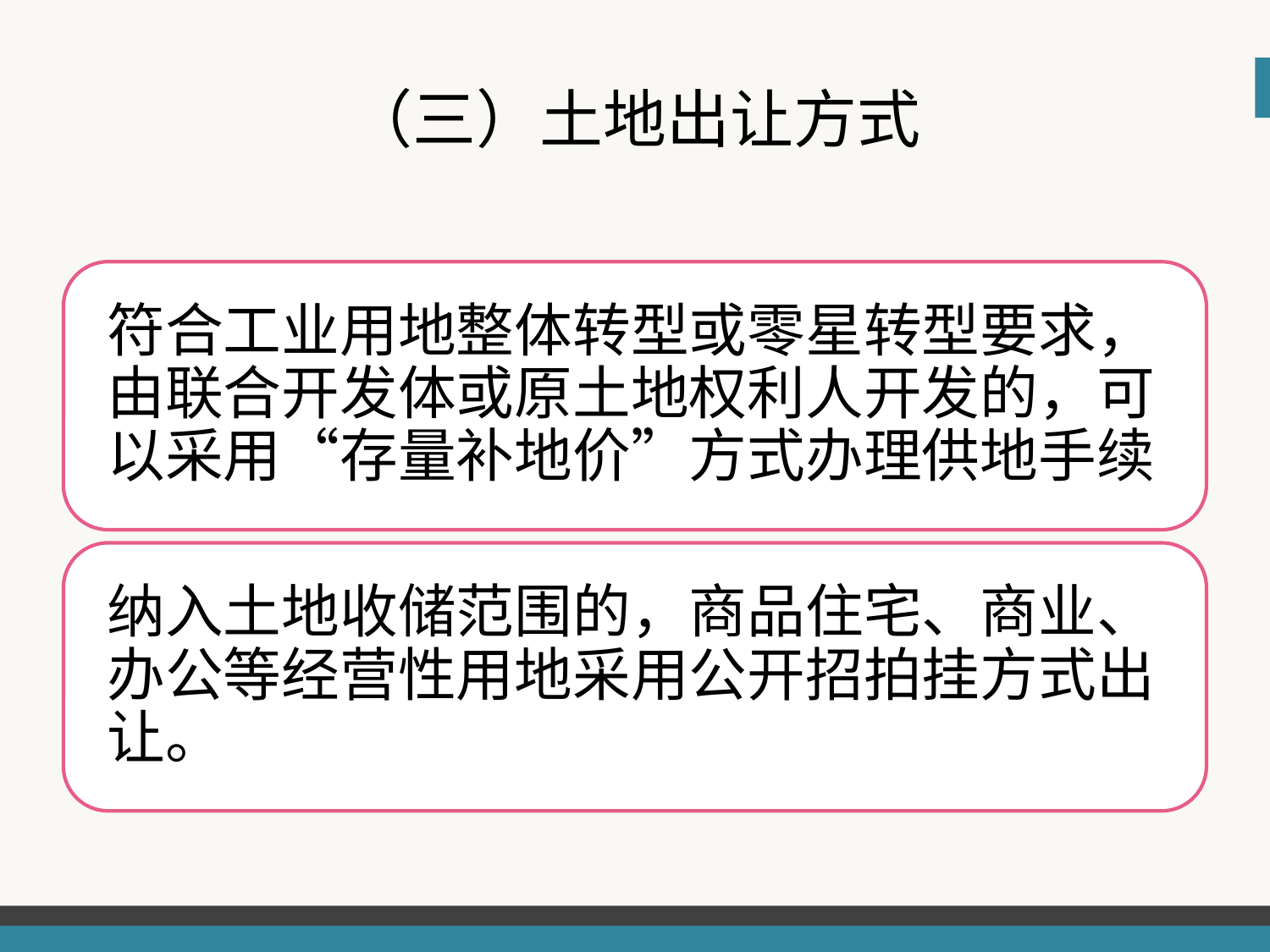

# （三）土地出让方式
符合工业用地整体转型或零星转型要求，由联合开发体或原土地权利人开发的，可以采用“存量补地价”方式办理供地手续
纳入土地收储范围的，商品住宅、商业、办公等经营性用地采用公开招拍挂方式出让。